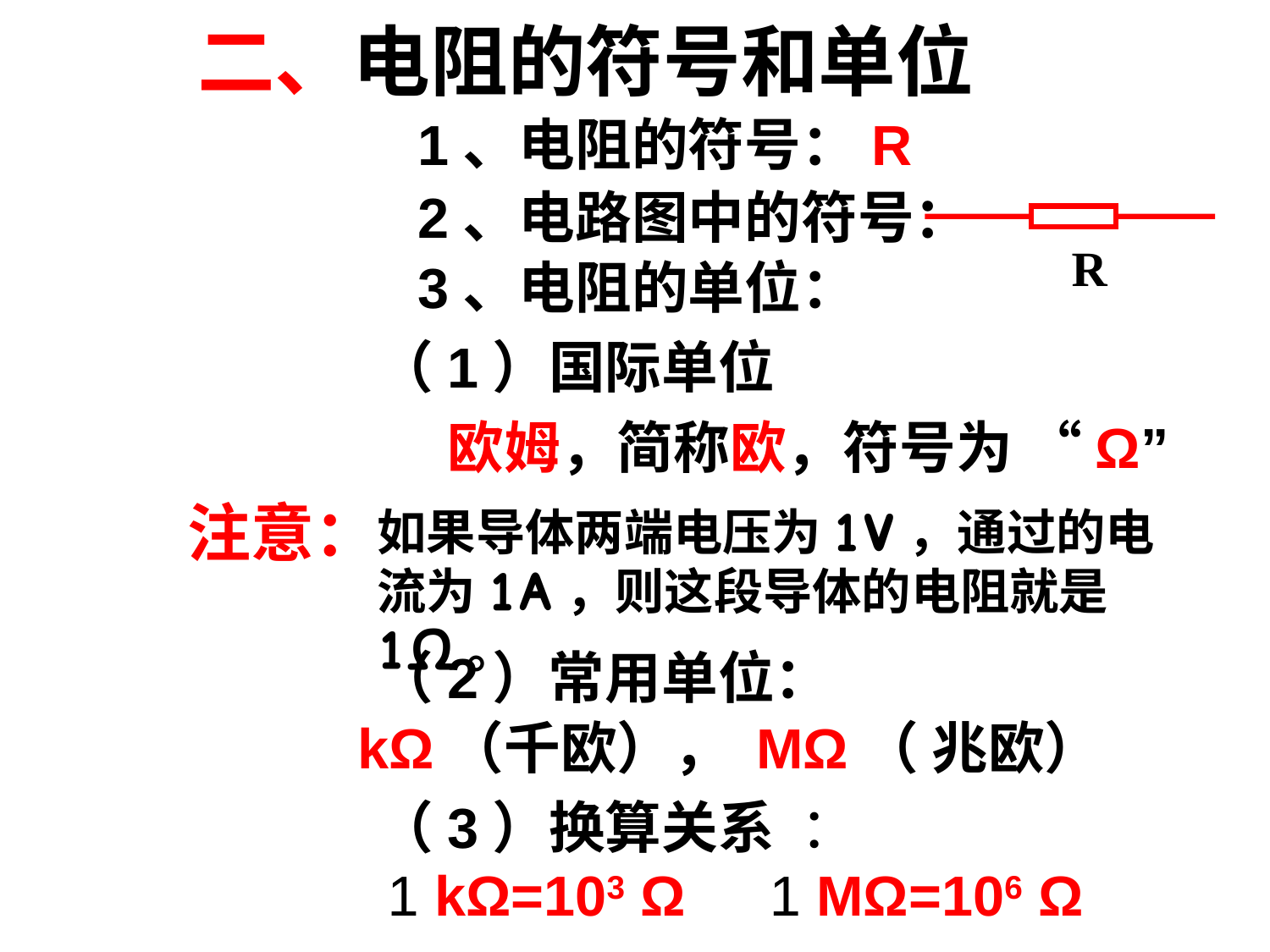

二、电阻的符号和单位
1、电阻的符号：R
2、电路图中的符号：

R
3、电阻的单位：
（1）国际单位
欧姆，简称欧，符号为 “Ω”
注意：
如果导体两端电压为1V，通过的电流为1A，则这段导体的电阻就是1Ω。
（2）常用单位：
kΩ（千欧）， MΩ（ 兆欧）
（3）换算关系  ：
1 kΩ=103 Ω　1 MΩ=106 Ω